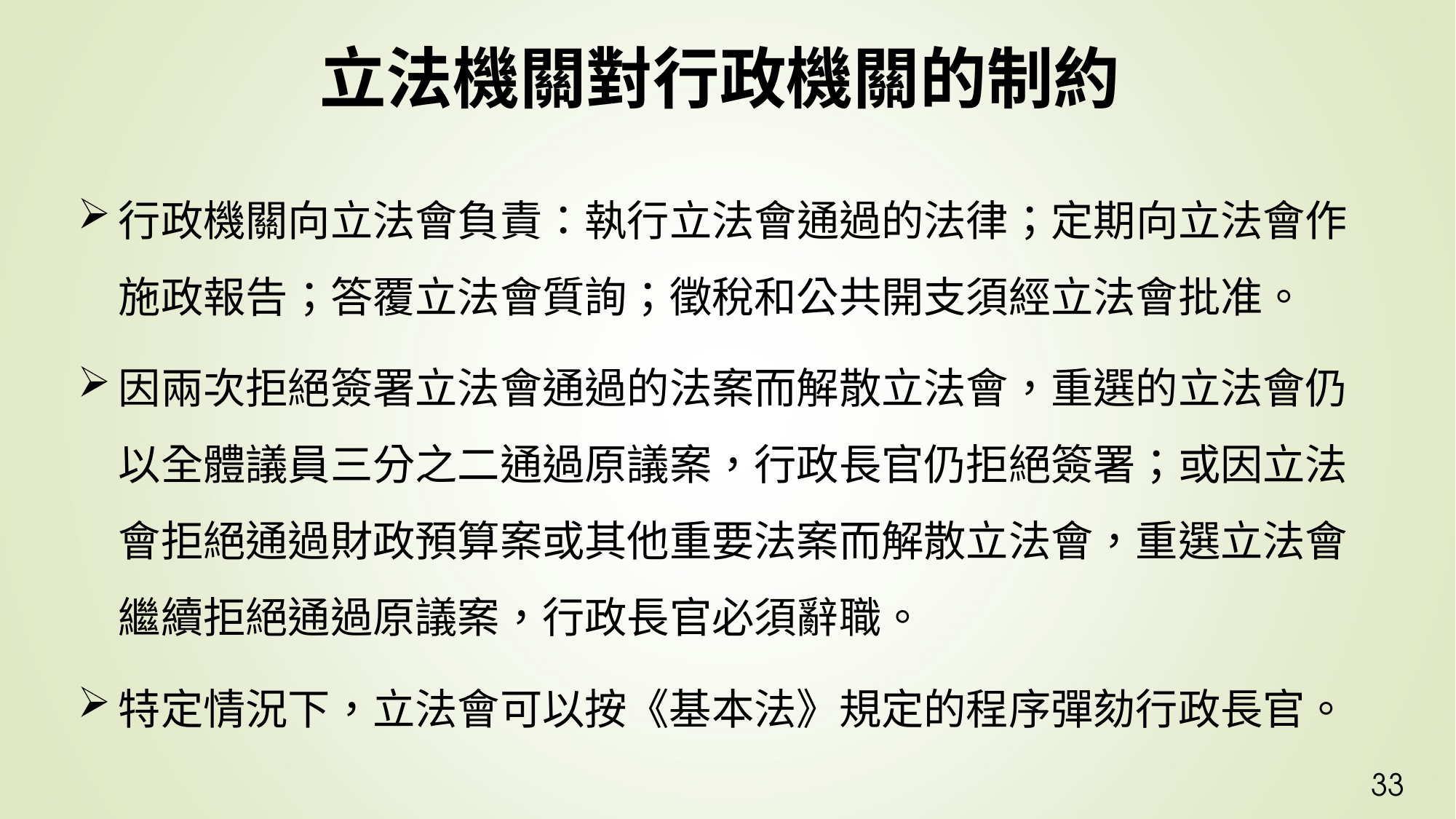

立法機關對行政機關的制約
行政機關向立法會負責：執行立法會通過的法律；定期向立法會作施政報告；答覆立法會質詢；徵稅和公共開支須經立法會批准。
因兩次拒絕簽署立法會通過的法案而解散立法會，重選的立法會仍以全體議員三分之二通過原議案，行政長官仍拒絕簽署；或因立法會拒絕通過財政預算案或其他重要法案而解散立法會，重選立法會繼續拒絕通過原議案，行政長官必須辭職。
特定情況下，立法會可以按《基本法》規定的程序彈劾行政長官。

33